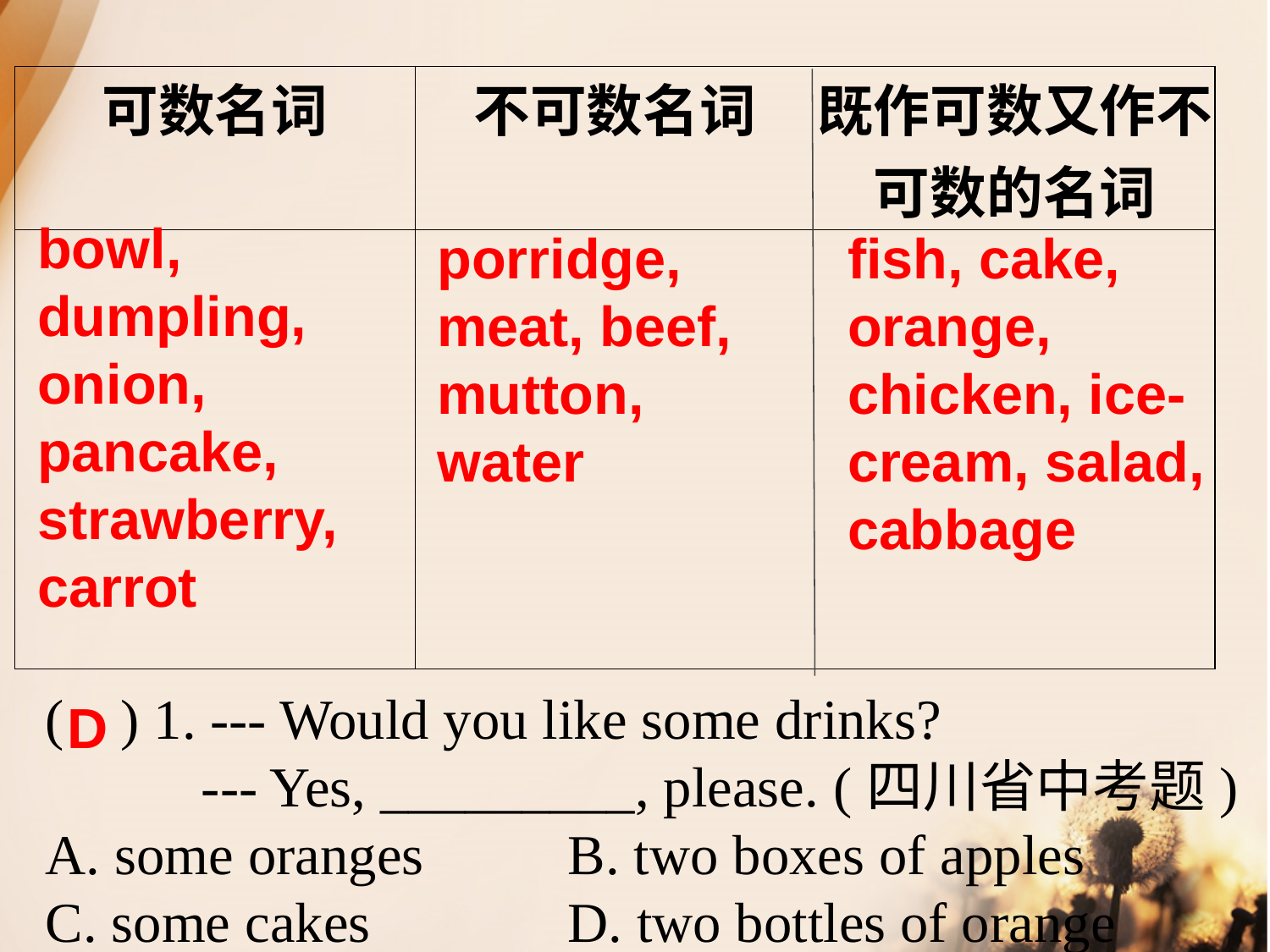

| 可数名词 | 不可数名词 | 既作可数又作不可数的名词 |
| --- | --- | --- |
|  |  |  |
bowl, dumpling, onion, pancake,  strawberry,  carrot
porridge, meat, beef, mutton, water
fish, cake, orange, chicken, ice-cream, salad, cabbage
(    ) 1. --- Would you like some drinks?
           --- Yes, _________, please. (四川省中考题)
A. some oranges	          B. two boxes of apples
C. some cakes		 D. two bottles of orange
D